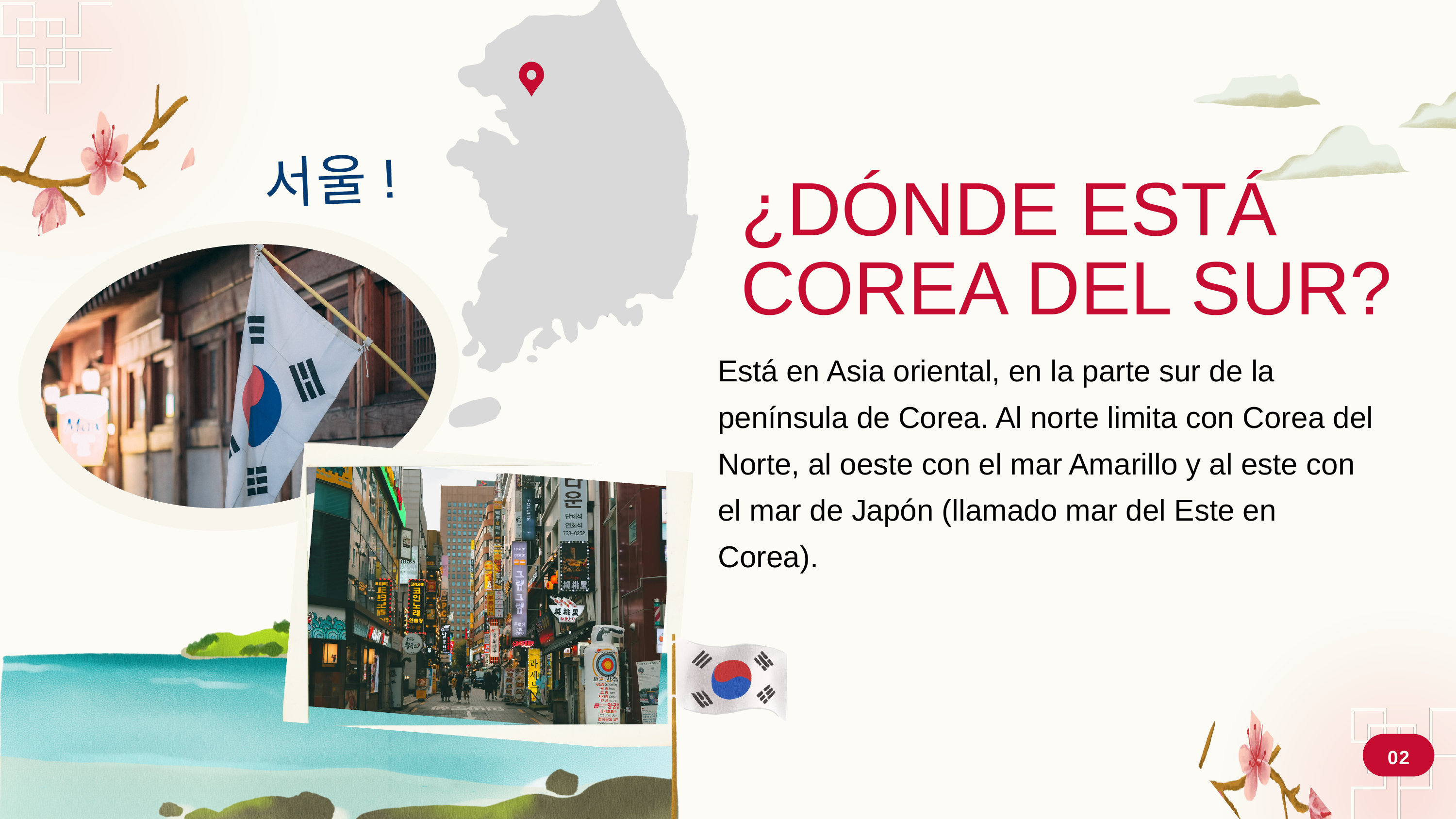

서울!
¿DÓNDE ESTÁ COREA DEL SUR?

Está en Asia oriental, en la parte sur de la península de Corea. Al norte limita con Corea del Norte, al oeste con el mar Amarillo y al este con el mar de Japón (llamado mar del Este en Corea).

02